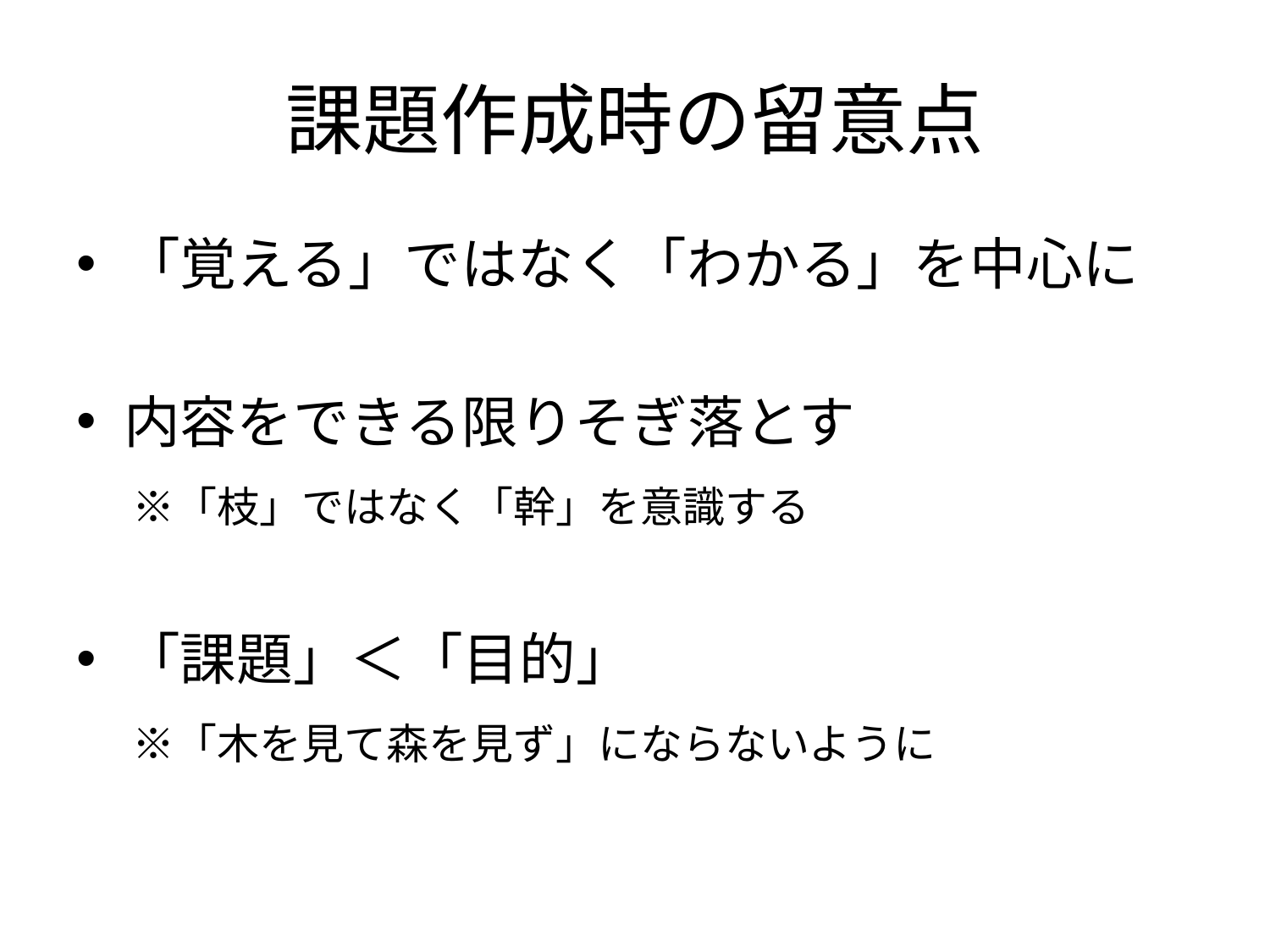

# 課題作成時の留意点
「覚える」ではなく「わかる」を中心に

内容をできる限りそぎ落とす
　※「枝」ではなく「幹」を意識する

「課題」＜「目的」
　※「木を見て森を見ず」にならないように